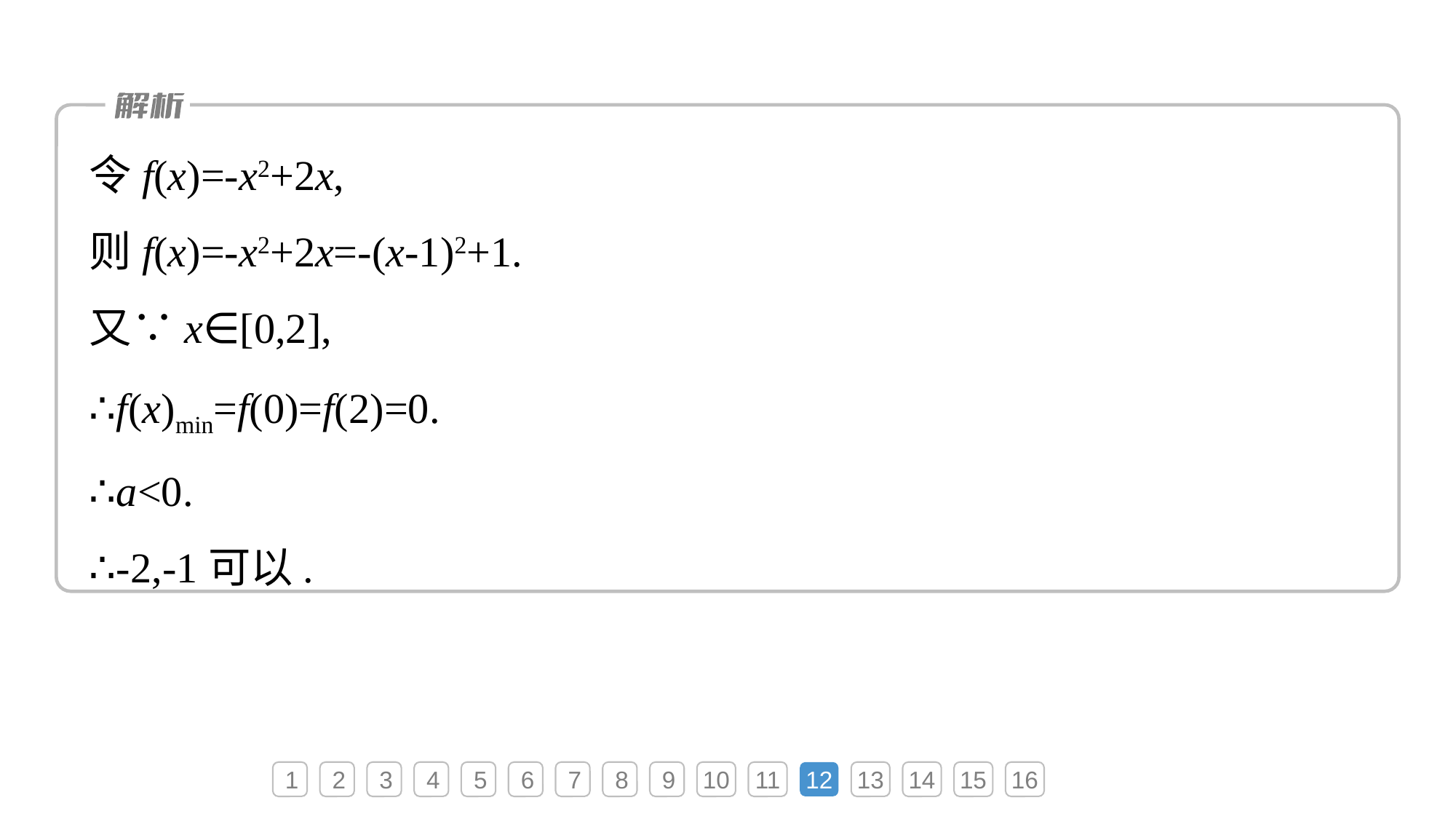

令f(x)=-x2+2x,
则f(x)=-x2+2x=-(x-1)2+1.
又∵x∈[0,2],
∴f(x)min=f(0)=f(2)=0.
∴a<0.
∴-2,-1可以.
1
2
3
4
5
6
7
8
9
10
11
12
13
14
15
16